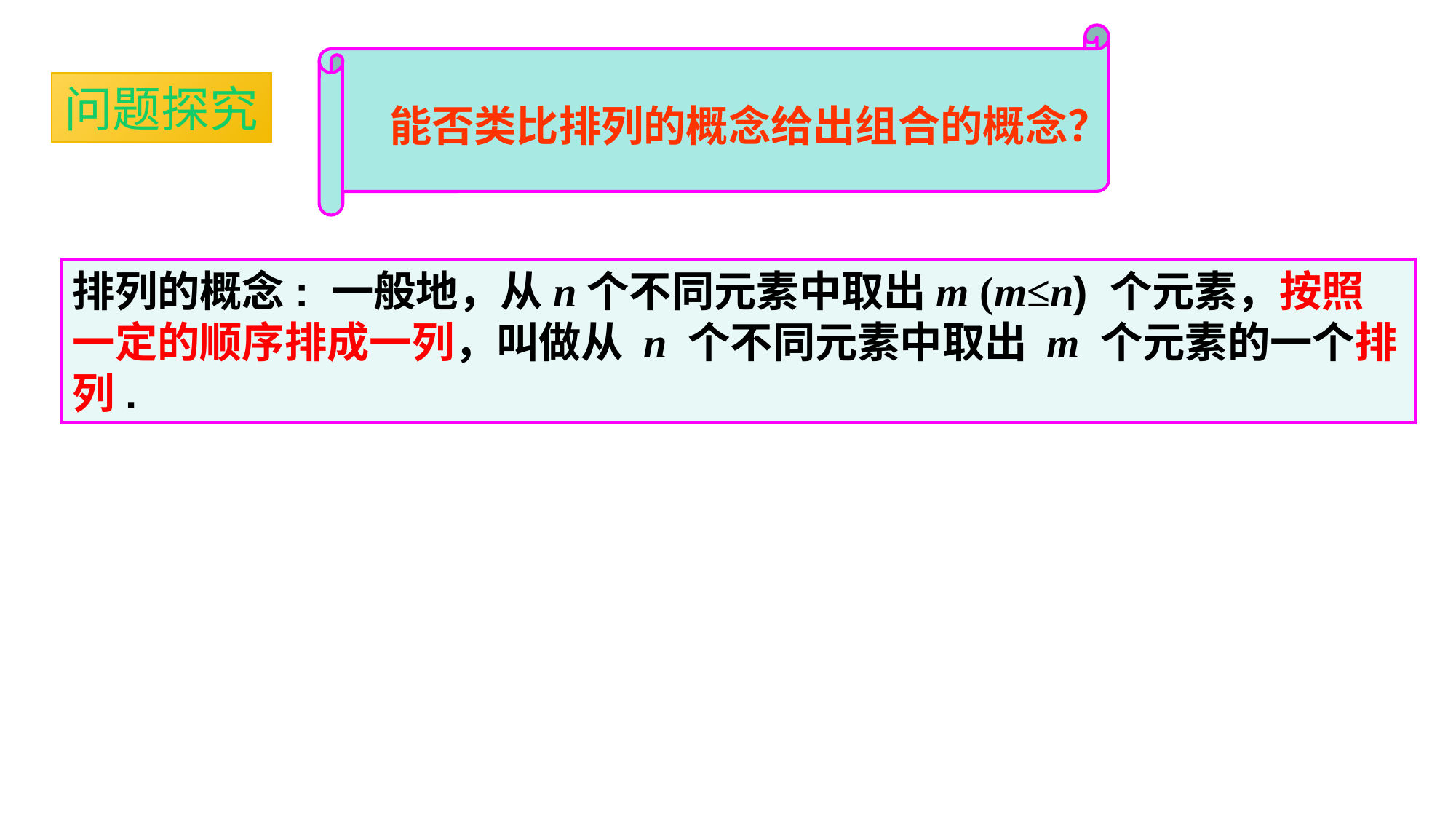

能否类比排列的概念给出组合的概念？
问题探究
排列的概念: 一般地，从n个不同元素中取出m (m≤n) 个元素，按照一定的顺序排成一列，叫做从 n 个不同元素中取出 m 个元素的一个排列.